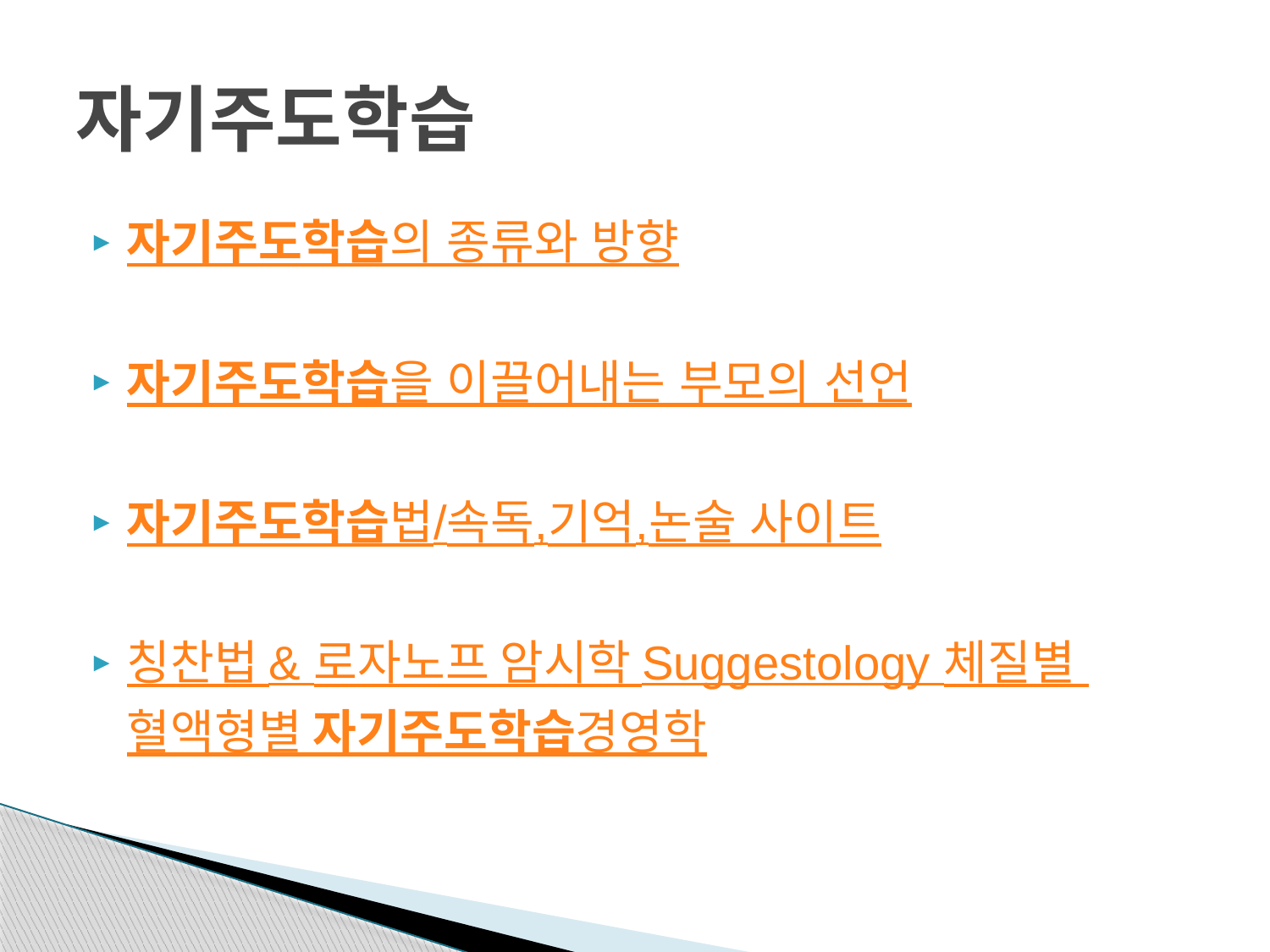

# 자기주도학습
자기주도학습의 종류와 방향

자기주도학습을 이끌어내는 부모의 선언

자기주도학습법/속독,기억,논술 사이트

칭찬법 & 로자노프 암시학 Suggestology 체질별 혈액형별 자기주도학습경영학